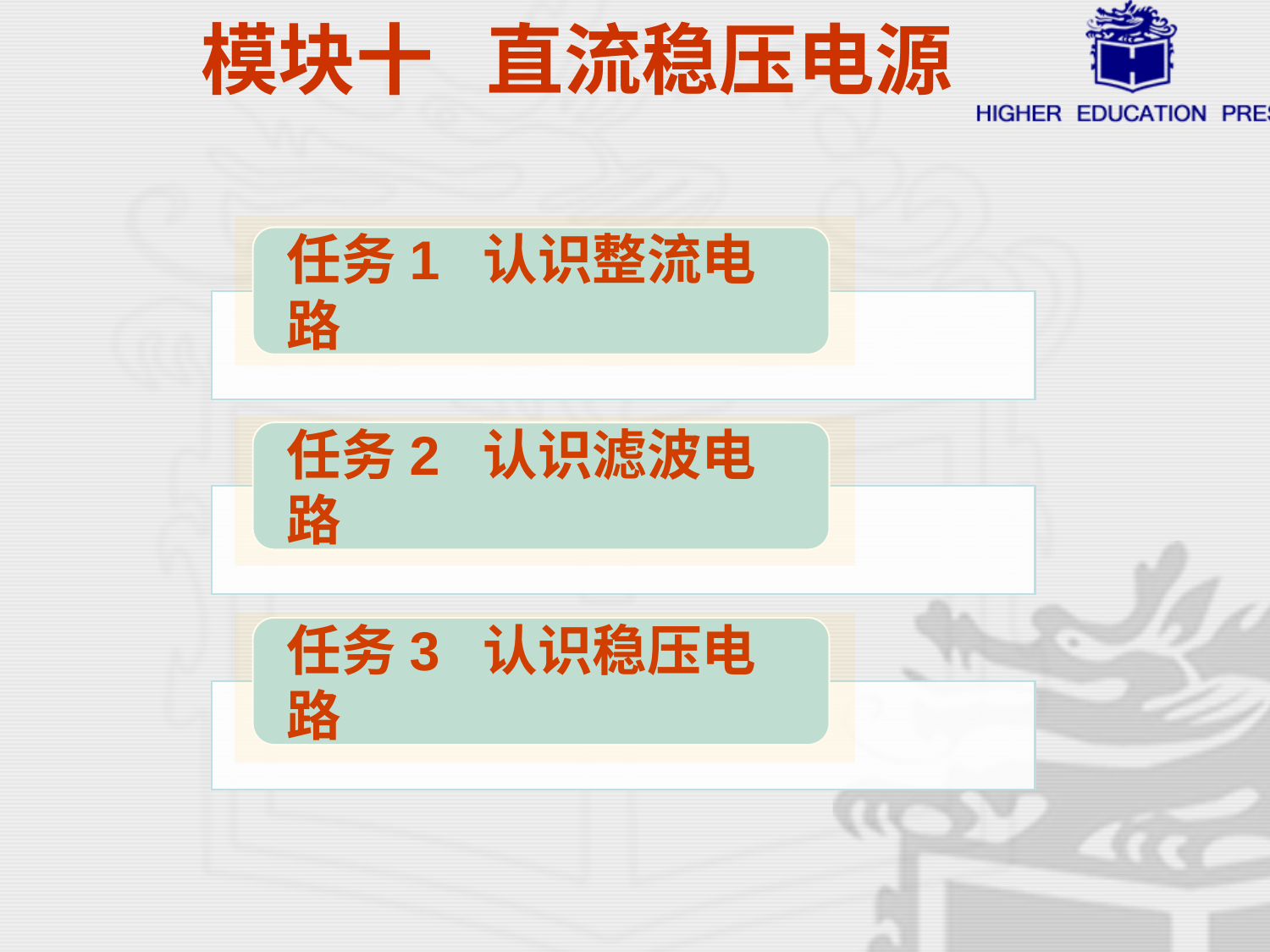

模块十   直流稳压电源

任务1  认识整流电路
任务2  认识滤波电路
任务3  认识稳压电路